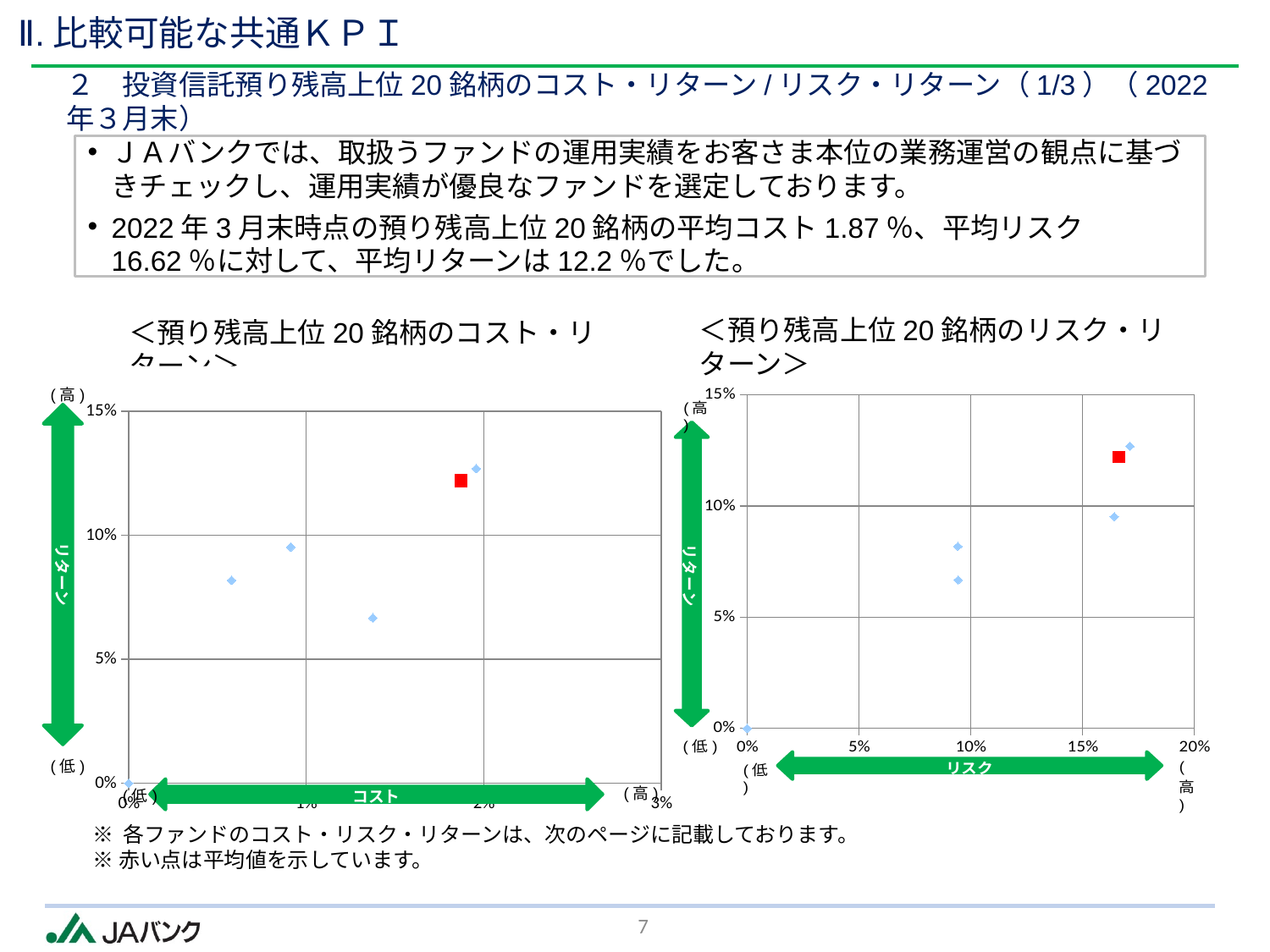

Ⅱ.比較可能な共通ＫＰＩ
２　投資信託預り残高上位20銘柄のコスト・リターン/リスク・リターン（1/3）（2022年３月末）
ＪＡバンクでは、取扱うファンドの運用実績をお客さま本位の業務運営の観点に基づきチェックし、運用実績が優良なファンドを選定しております。
2022年3月末時点の預り残高上位20銘柄の平均コスト1.87％、平均リスク16.62％に対して、平均リターンは12.2％でした。
＜預り残高上位20銘柄のリスク・リターン＞
＜預り残高上位20銘柄のコスト・リターン＞

### Chart

| Category | リターン |
|---|---|

### Chart

| Category |  |
|---|---|
※ 各ファンドのコスト・リスク・リターンは、次のページに記載しております。
※赤い点は平均値を示しています。